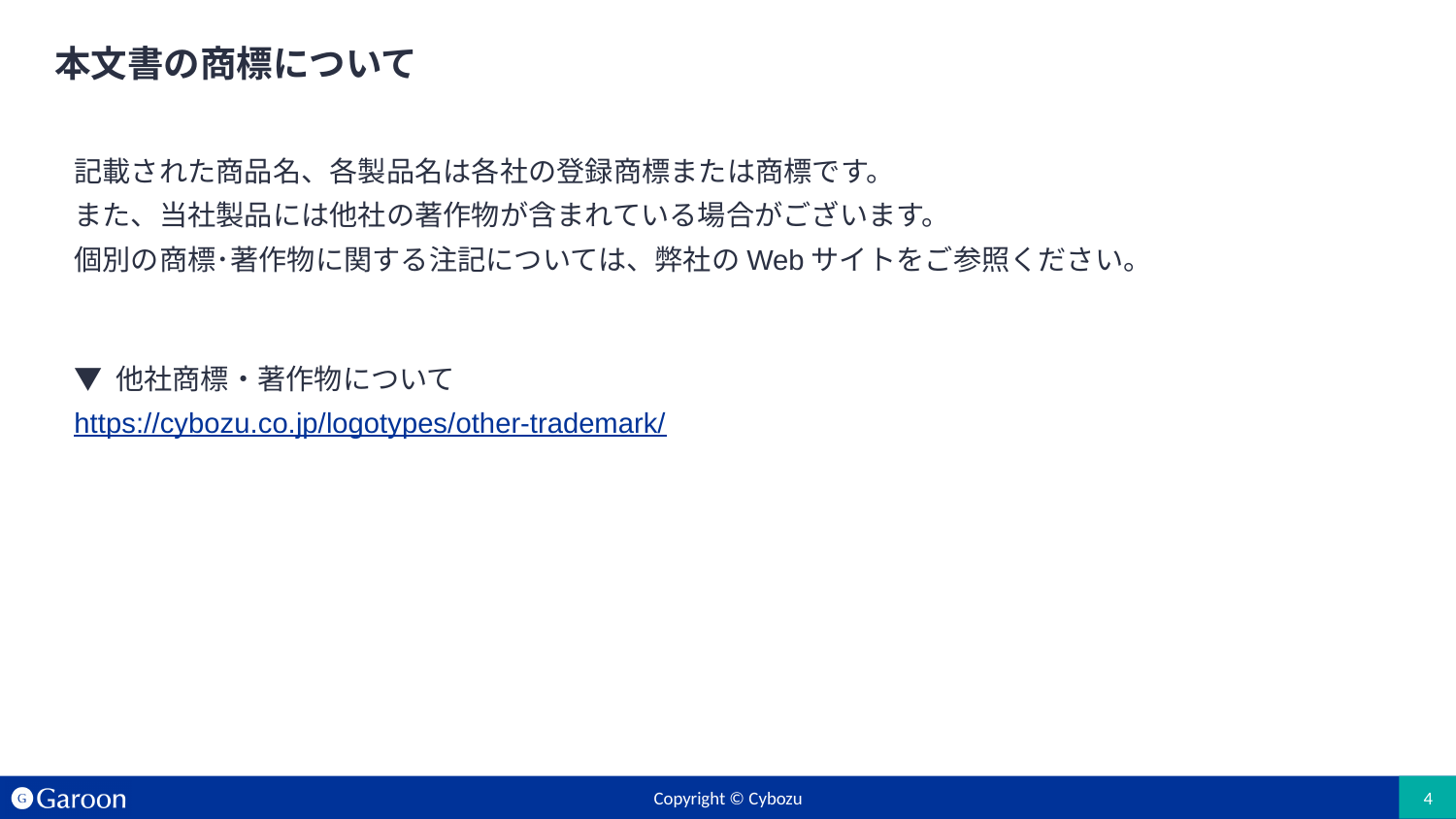

# 本文書の商標について
記載された商品名、各製品名は各社の登録商標または商標です。
また、当社製品には他社の著作物が含まれている場合がございます。
個別の商標･著作物に関する注記については、弊社のWebサイトをご参照ください。

▼ 他社商標・著作物について
https://cybozu.co.jp/logotypes/other-trademark/